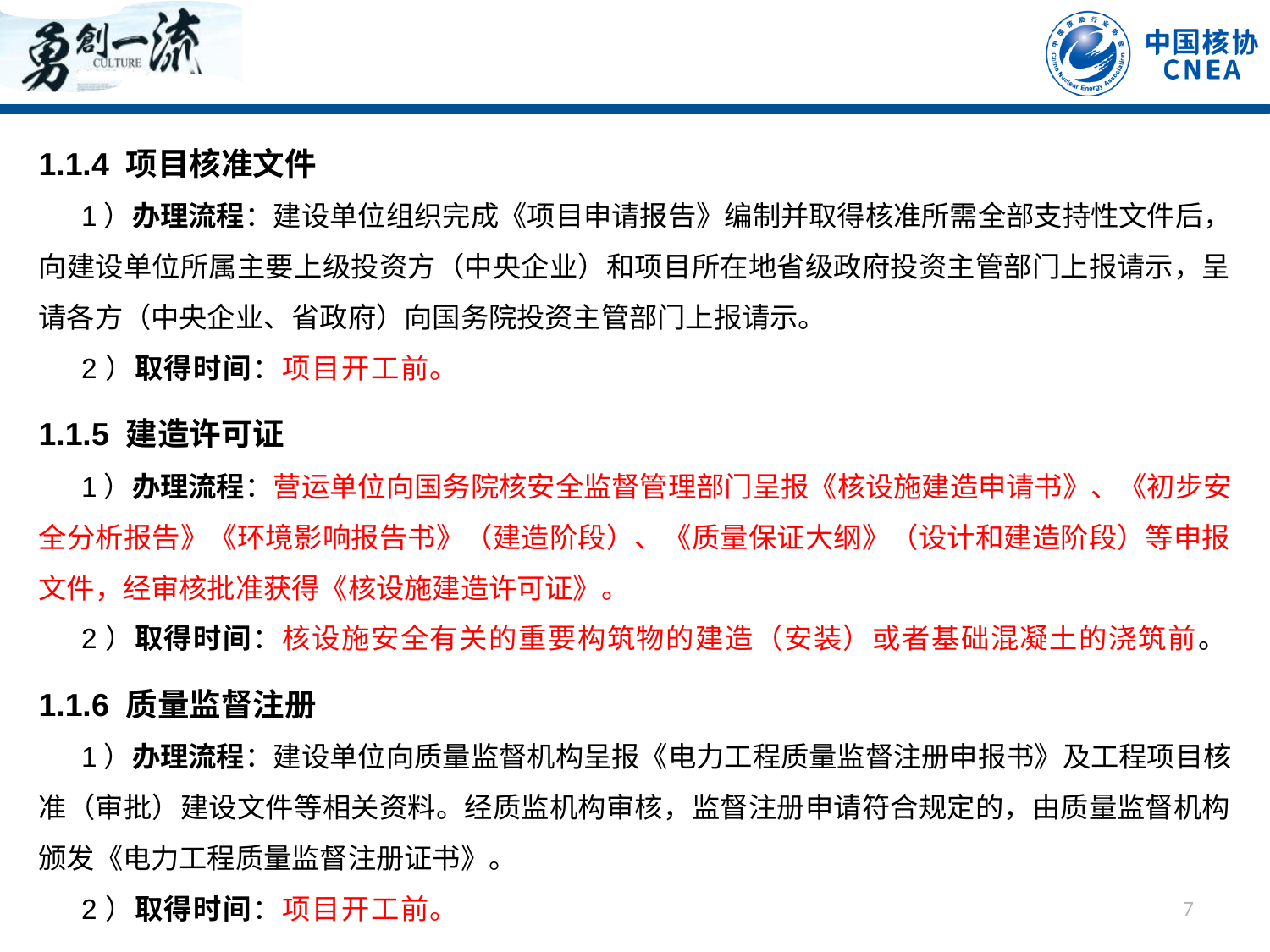

1.1.4 项目核准文件
1）办理流程：建设单位组织完成《项目申请报告》编制并取得核准所需全部支持性文件后，向建设单位所属主要上级投资方（中央企业）和项目所在地省级政府投资主管部门上报请示，呈请各方（中央企业、省政府）向国务院投资主管部门上报请示。
2）取得时间：项目开工前。
1.1.5 建造许可证
1）办理流程：营运单位向国务院核安全监督管理部门呈报《核设施建造申请书》、《初步安全分析报告》《环境影响报告书》（建造阶段）、《质量保证大纲》（设计和建造阶段）等申报文件，经审核批准获得《核设施建造许可证》。
2）取得时间：核设施安全有关的重要构筑物的建造（安装）或者基础混凝土的浇筑前。
1.1.6 质量监督注册
1）办理流程：建设单位向质量监督机构呈报《电力工程质量监督注册申报书》及工程项目核准（审批）建设文件等相关资料。经质监机构审核，监督注册申请符合规定的，由质量监督机构颁发《电力工程质量监督注册证书》。
2）取得时间：项目开工前。
7